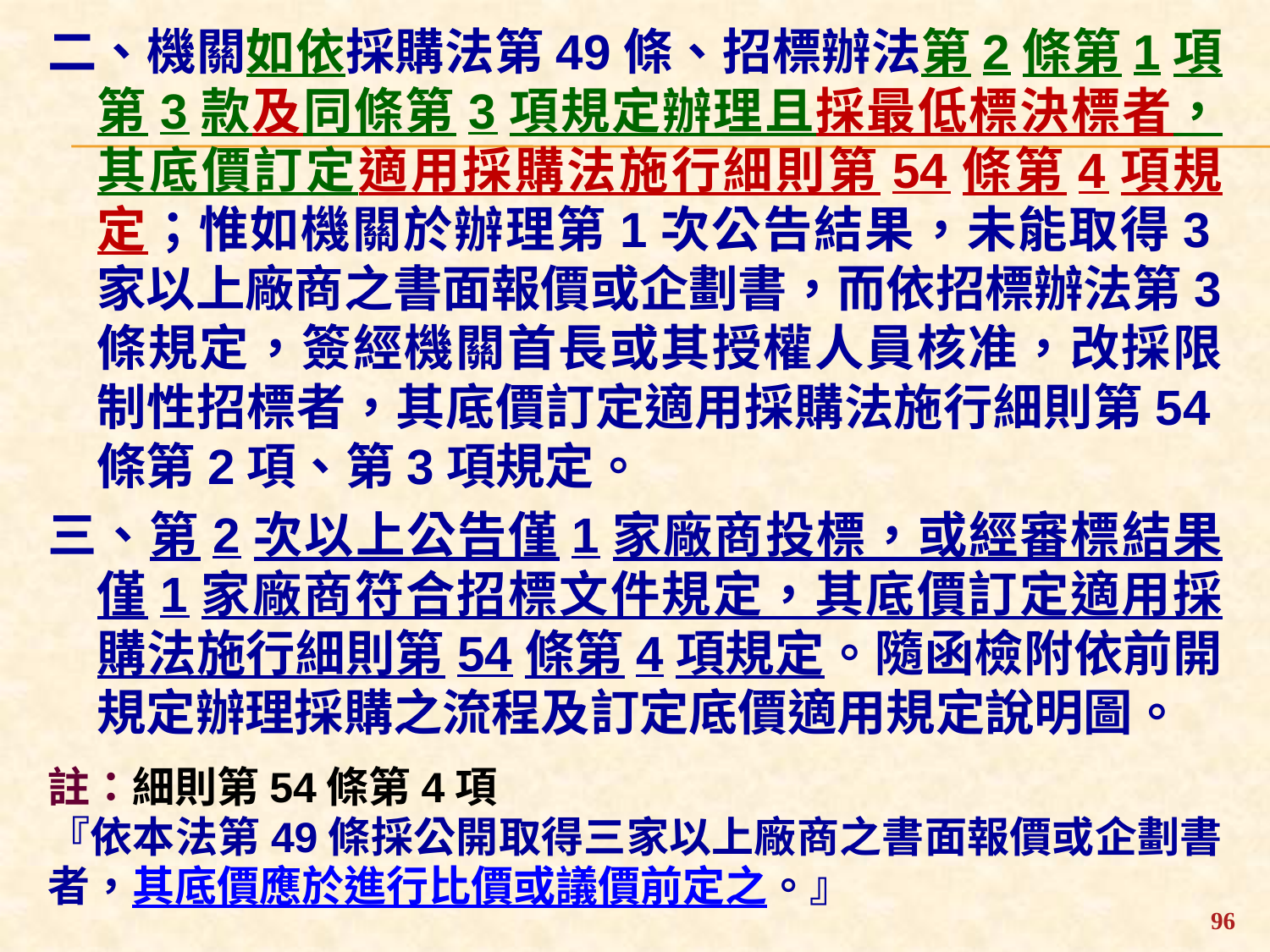

二、機關如依採購法第49條、招標辦法第2條第1項第3款及同條第3項規定辦理且採最低標決標者，其底價訂定適用採購法施行細則第54條第4項規定；惟如機關於辦理第1次公告結果，未能取得3家以上廠商之書面報價或企劃書，而依招標辦法第3條規定，簽經機關首長或其授權人員核准，改採限制性招標者，其底價訂定適用採購法施行細則第54條第2項、第3項規定。
三、第2次以上公告僅1家廠商投標，或經審標結果僅1家廠商符合招標文件規定，其底價訂定適用採購法施行細則第54條第4項規定。隨函檢附依前開規定辦理採購之流程及訂定底價適用規定說明圖。
註：細則第54條第4項
『依本法第49條採公開取得三家以上廠商之書面報價或企劃書者，其底價應於進行比價或議價前定之。』
96